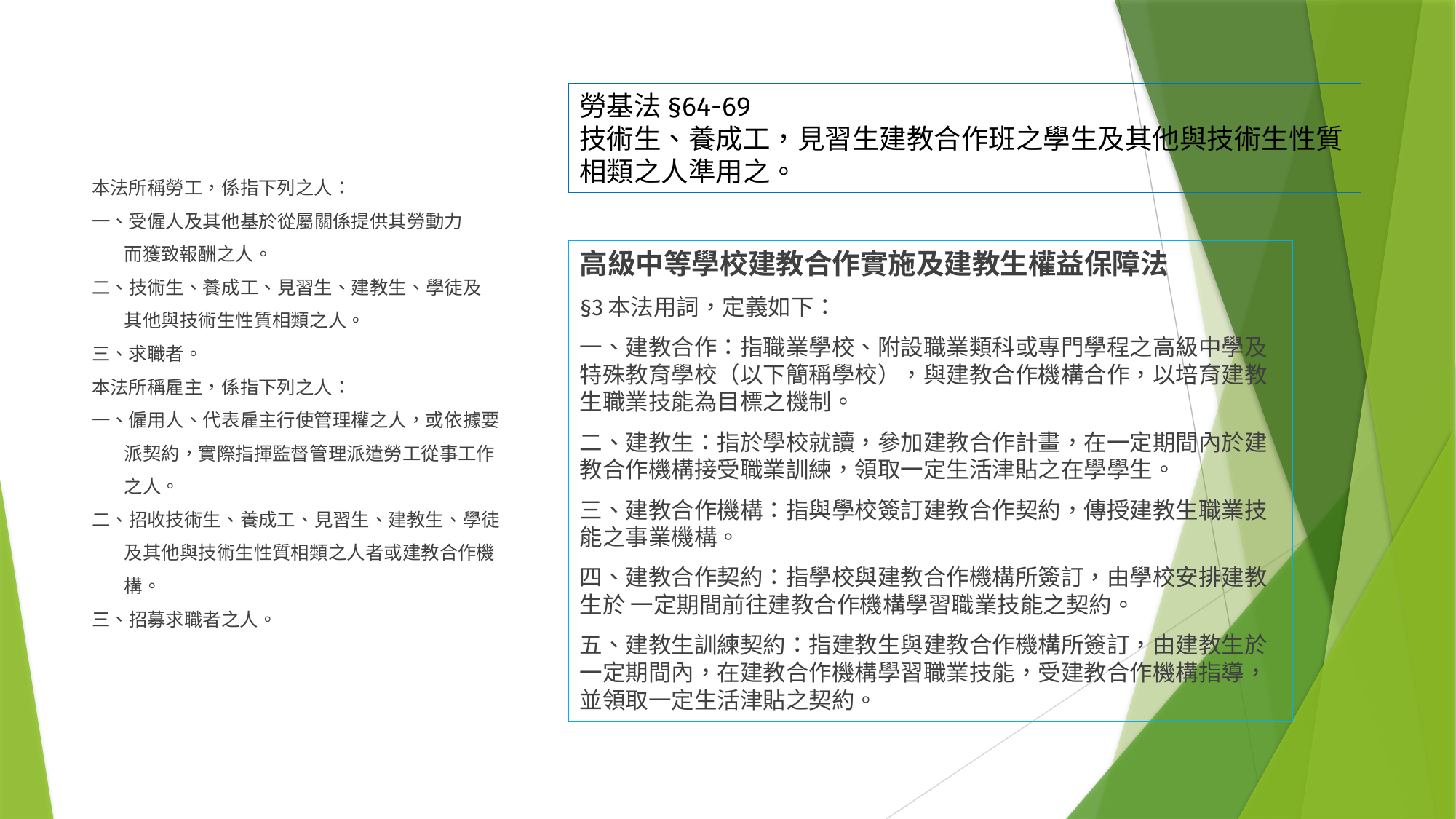

#
勞基法§64-69
技術生、養成工，見習生建教合作班之學生及其他與技術生性質相類之人準用之。
本法所稱勞工，係指下列之人：
一、受僱人及其他基於從屬關係提供其勞動力
       而獲致報酬之人。
二、技術生、養成工、見習生、建教生、學徒及
       其他與技術生性質相類之人。
三、求職者。
本法所稱雇主，係指下列之人：
一、僱用人、代表雇主行使管理權之人，或依據要
       派契約，實際指揮監督管理派遣勞工從事工作
       之人。
二、招收技術生、養成工、見習生、建教生、學徒
       及其他與技術生性質相類之人者或建教合作機
       構。
三、招募求職者之人。

高級中等學校建教合作實施及建教生權益保障法
§3本法用詞，定義如下：
一、建教合作：指職業學校、附設職業類科或專門學程之高級中學及特殊教育學校（以下簡稱學校），與建教合作機構合作，以培育建教生職業技能為目標之機制。
二、建教生：指於學校就讀，參加建教合作計畫，在一定期間內於建教合作機構接受職業訓練，領取一定生活津貼之在學學生。
三、建教合作機構：指與學校簽訂建教合作契約，傳授建教生職業技能之事業機構。
四、建教合作契約：指學校與建教合作機構所簽訂，由學校安排建教生於 一定期間前往建教合作機構學習職業技能之契約。
五、建教生訓練契約：指建教生與建教合作機構所簽訂，由建教生於一定期間內，在建教合作機構學習職業技能，受建教合作機構指導，並領取一定生活津貼之契約。